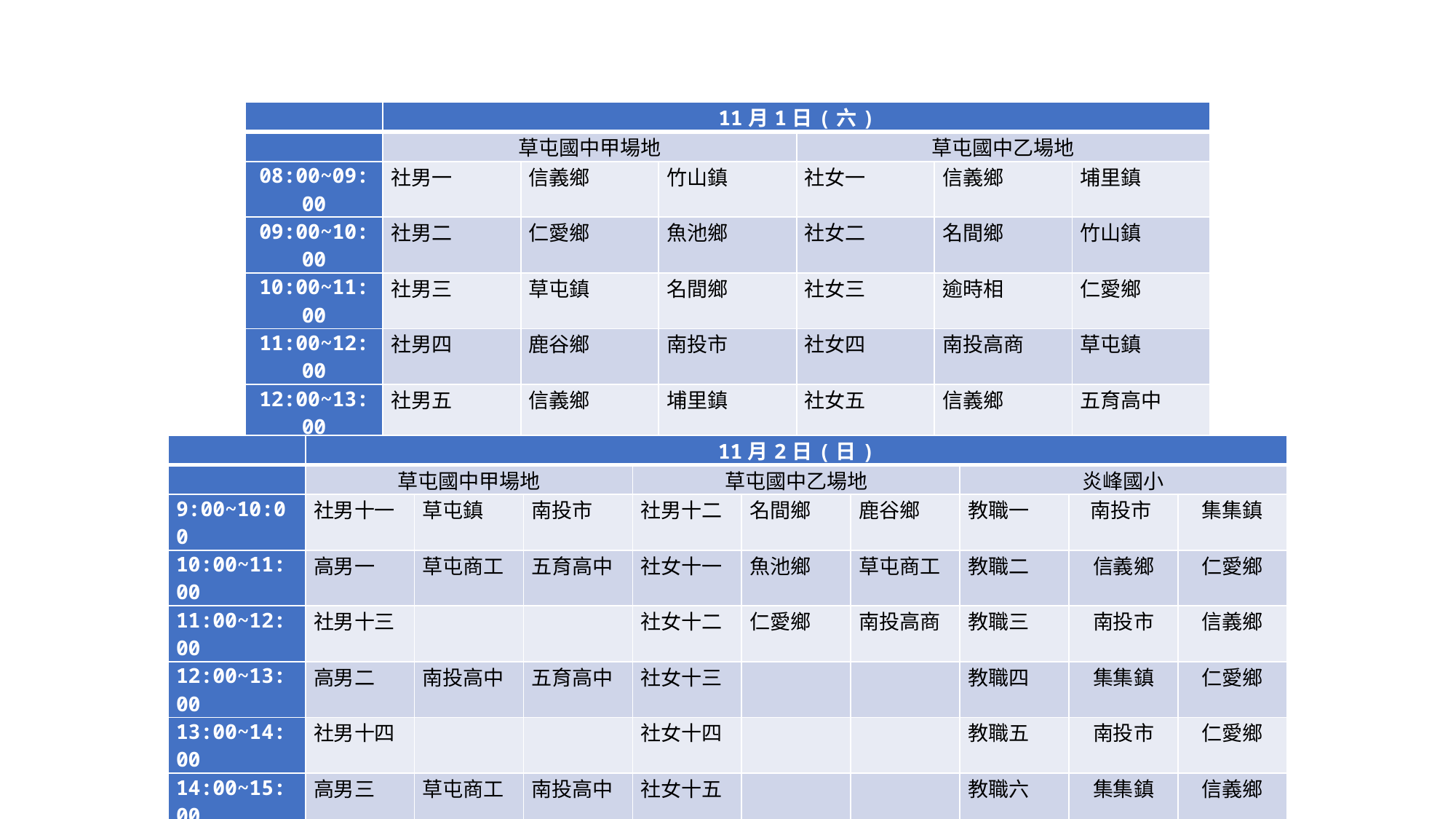

|  | 11月1日(六) |  |  |  |  |  |
| --- | --- | --- | --- | --- | --- | --- |
|  | 草屯國中甲場地 |  |  | 草屯國中乙場地 |  |  |
| 08:00~09:00 | 社男一 | 信義鄉 | 竹山鎮 | 社女一 | 信義鄉 | 埔里鎮 |
| 09:00~10:00 | 社男二 | 仁愛鄉 | 魚池鄉 | 社女二 | 名間鄉 | 竹山鎮 |
| 10:00~11:00 | 社男三 | 草屯鎮 | 名間鄉 | 社女三 | 逾時相 | 仁愛鄉 |
| 11:00~12:00 | 社男四 | 鹿谷鄉 | 南投市 | 社女四 | 南投高商 | 草屯鎮 |
| 12:00~13:00 | 社男五 | 信義鄉 | 埔里鎮 | 社女五 | 信義鄉 | 五育高中 |
| 13:00~14:00 | 社男六 | 仁愛鄉 | 國姓鄉 | 社女六 | 名間鄉 | 草屯商工 |
| 14:00~15:00 | 社男七 | 草屯鎮 | 鹿谷鄉 | 社女七 | 魚池鄉 | 南投高商 |
| 15:00~16:00 | 社男八 | 名間鄉 | 南投市 | 社女八 | 仁愛鄉 | 草屯鎮 |
| 16:00~17:00 | 社男九 | 竹山鎮 | 埔里鎮 | 社女九 | 埔里鎮 | 五育高中 |
| 17:00~18:00 | 社男十 | 魚池鄉 | 國姓鄉 | 社女十 | 竹山鎮 | 草屯商工 |
|  | 11月2日(日) |  |  |  |  |  |  |  |  |
| --- | --- | --- | --- | --- | --- | --- | --- | --- | --- |
|  | 草屯國中甲場地 |  |  | 草屯國中乙場地 |  |  | 炎峰國小 |  |  |
| 9:00~10:00 | 社男十一 | 草屯鎮 | 南投市 | 社男十二 | 名間鄉 | 鹿谷鄉 | 教職一 | 南投市 | 集集鎮 |
| 10:00~11:00 | 高男一 | 草屯商工 | 五育高中 | 社女十一 | 魚池鄉 | 草屯商工 | 教職二 | 信義鄉 | 仁愛鄉 |
| 11:00~12:00 | 社男十三 |  |  | 社女十二 | 仁愛鄉 | 南投高商 | 教職三 | 南投市 | 信義鄉 |
| 12:00~13:00 | 高男二 | 南投高中 | 五育高中 | 社女十三 |  |  | 教職四 | 集集鎮 | 仁愛鄉 |
| 13:00~14:00 | 社男十四 |  |  | 社女十四 |  |  | 教職五 | 南投市 | 仁愛鄉 |
| 14:00~15:00 | 高男三 | 草屯商工 | 南投高中 | 社女十五 |  |  | 教職六 | 集集鎮 | 信義鄉 |
| 15:00~16:00 | 社男十五 |  |  | 社女十六 |  |  |  |  |  |
| 16:00~17:00 | 社男十六 |  |  |  |  |  |  |  |  |